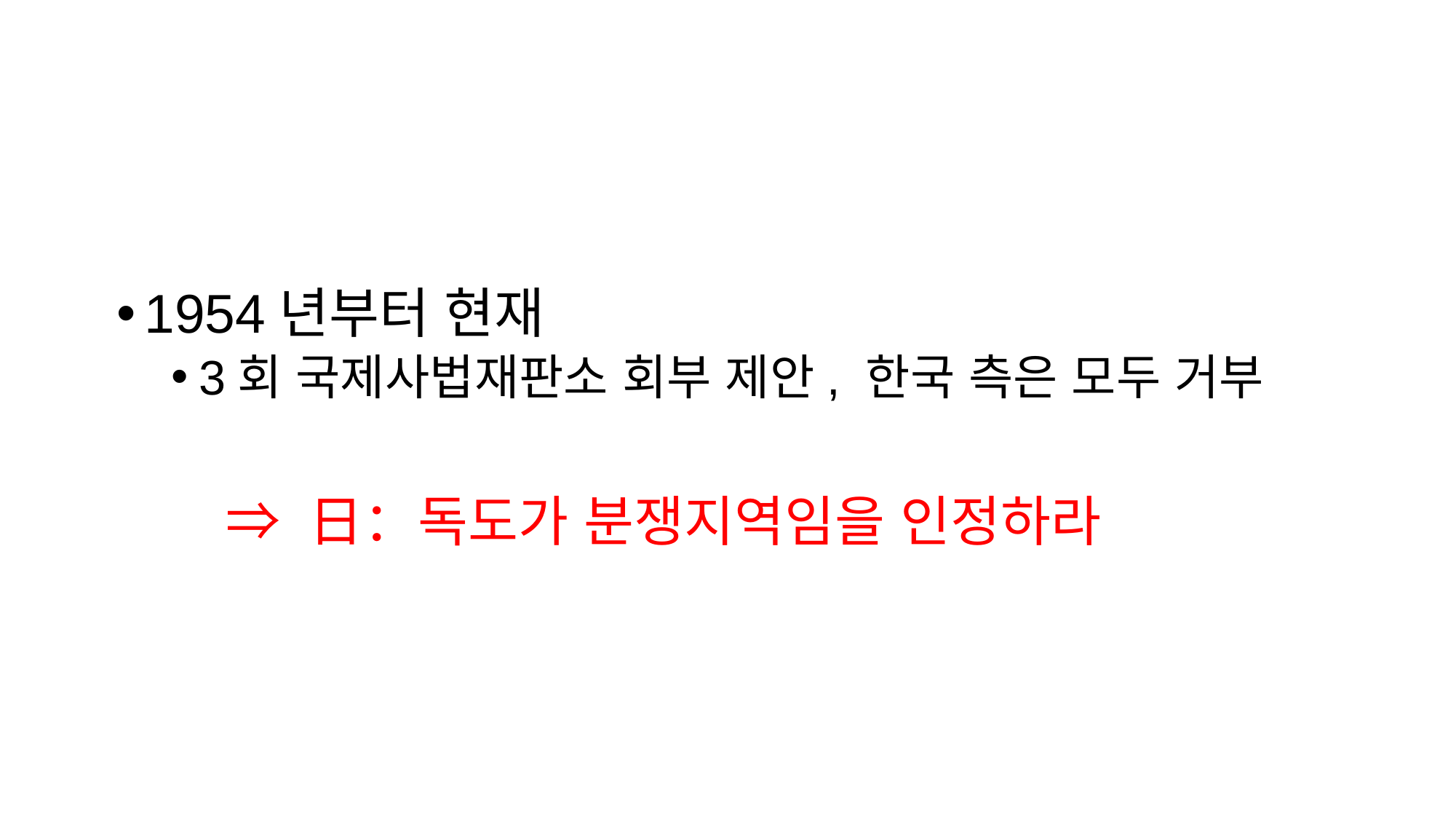

1954년부터 현재
3회 국제사법재판소 회부 제안, 한국 측은 모두 거부

	⇒ 日：독도가 분쟁지역임을 인정하라